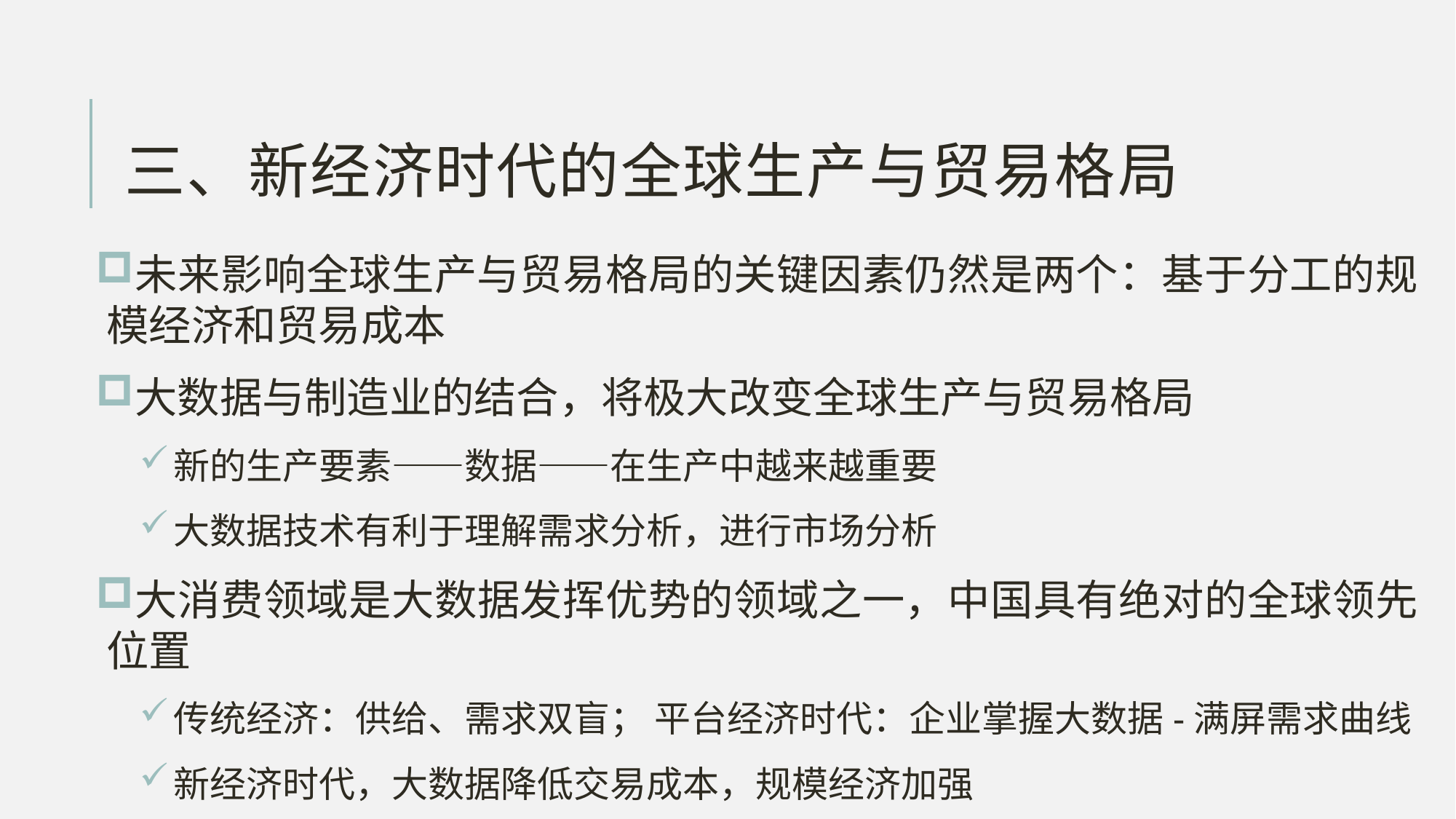

# 三、新经济时代的全球生产与贸易格局
未来影响全球生产与贸易格局的关键因素仍然是两个：基于分工的规模经济和贸易成本
大数据与制造业的结合，将极大改变全球生产与贸易格局
新的生产要素——数据——在生产中越来越重要
大数据技术有利于理解需求分析，进行市场分析
大消费领域是大数据发挥优势的领域之一，中国具有绝对的全球领先位置
传统经济：供给、需求双盲； 平台经济时代：企业掌握大数据-满屏需求曲线
新经济时代，大数据降低交易成本，规模经济加强